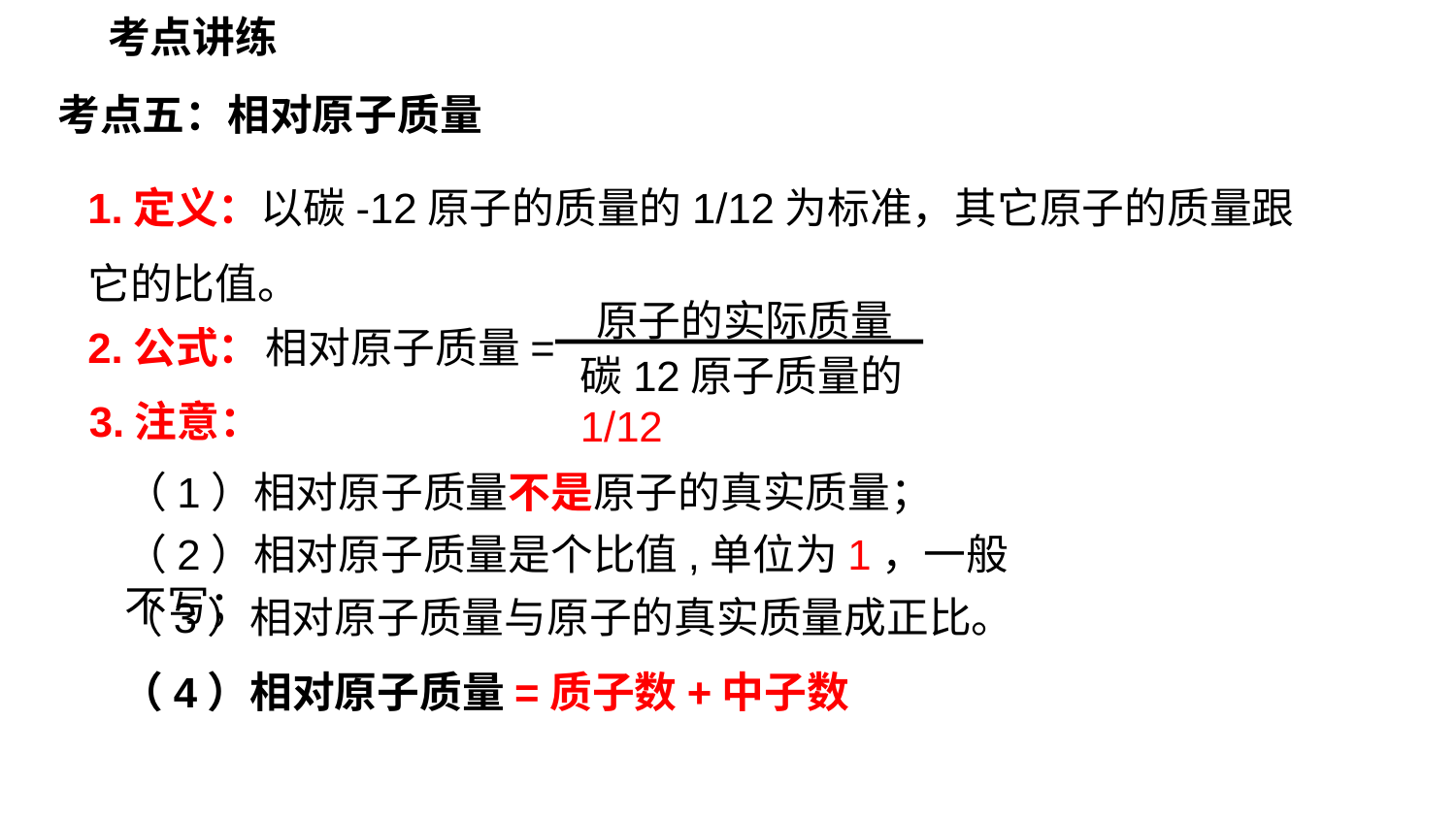

考点讲练
考点五：相对原子质量
1.定义：以碳-12原子的质量的1/12为标准，其它原子的质量跟它的比值。
原子的实际质量
碳12原子质量的1/12

相对原子质量=
2.公式：
3.注意：
（1）相对原子质量不是原子的真实质量；
（2）相对原子质量是个比值,单位为1，一般不写；
（3）相对原子质量与原子的真实质量成正比。
（4）相对原子质量=质子数+中子数